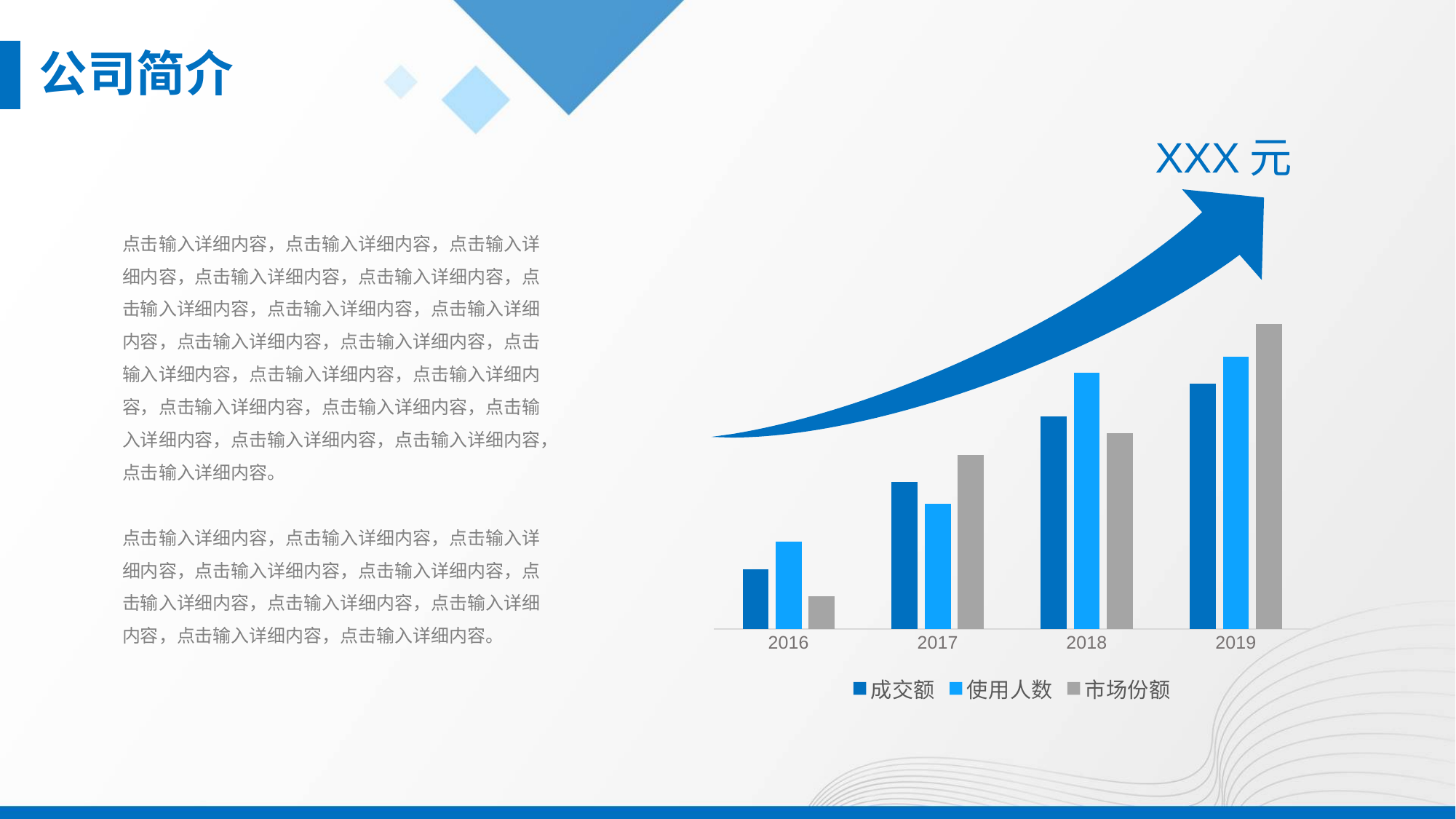

公司简介

XXX元
点击输入详细内容，点击输入详细内容，点击输入详细内容，点击输入详细内容，点击输入详细内容，点击输入详细内容，点击输入详细内容，点击输入详细内容，点击输入详细内容，点击输入详细内容，点击输入详细内容，点击输入详细内容，点击输入详细内容，点击输入详细内容，点击输入详细内容，点击输入详细内容，点击输入详细内容，点击输入详细内容，点击输入详细内容。

点击输入详细内容，点击输入详细内容，点击输入详细内容，点击输入详细内容，点击输入详细内容，点击输入详细内容，点击输入详细内容，点击输入详细内容，点击输入详细内容，点击输入详细内容。

### Chart

| Category | 成交额 | 使用人数 | 市场份额 |
|---|---|---|---|
| 2016 | 1.1 | 1.6 | 0.6 |
| 2017 | 2.7 | 2.3 | 3.2 |
| 2018 | 3.9 | 4.7 | 3.6 |
| 2019 | 4.5 | 5.0 | 5.6 |